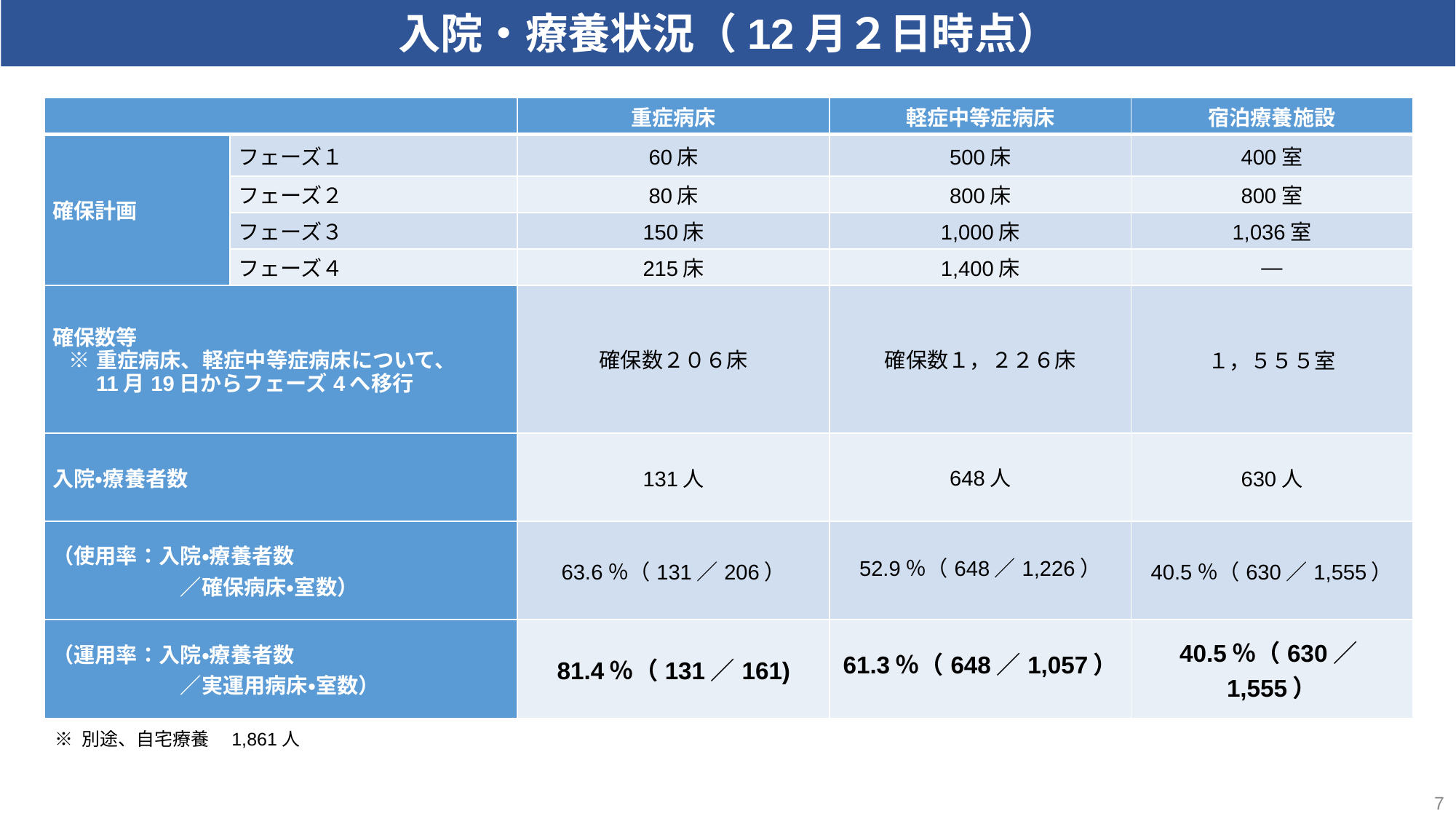

入院・療養状況（12月２日時点）
|  |  | 重症病床 | 軽症中等症病床 | 宿泊療養施設 |
| --- | --- | --- | --- | --- |
| 確保計画 | フェーズ１ | 60床 | 500床 | 400室 |
|  | フェーズ２ | 80床 | 800床 | 800室 |
|  | フェーズ３ | 150床 | 1,000床 | 1,036室 |
|  | フェーズ４ | 215床 | 1,400床 | ― |
| 確保数等 ※重症病床、軽症中等症病床について、 　11月19日からフェーズ4へ移行 |  | 確保数２０６床 | 確保数１，２２６床 | １，５５５室 |
| 入院・療養者数 |  | 131人 | 648人 | 630人 |
| （使用率：入院・療養者数 　　　　　　／確保病床・室数） |  | 63.6％（131／206） | 52.9％（648／1,226） | 40.5％（630／1,555） |
| （運用率：入院・療養者数 　　　　　　／実運用病床・室数） |  | 81.4％（131／161) | 61.3％（648／1,057） | 40.5％（630／1,555） |
※ 別途、自宅療養　1,861人
7